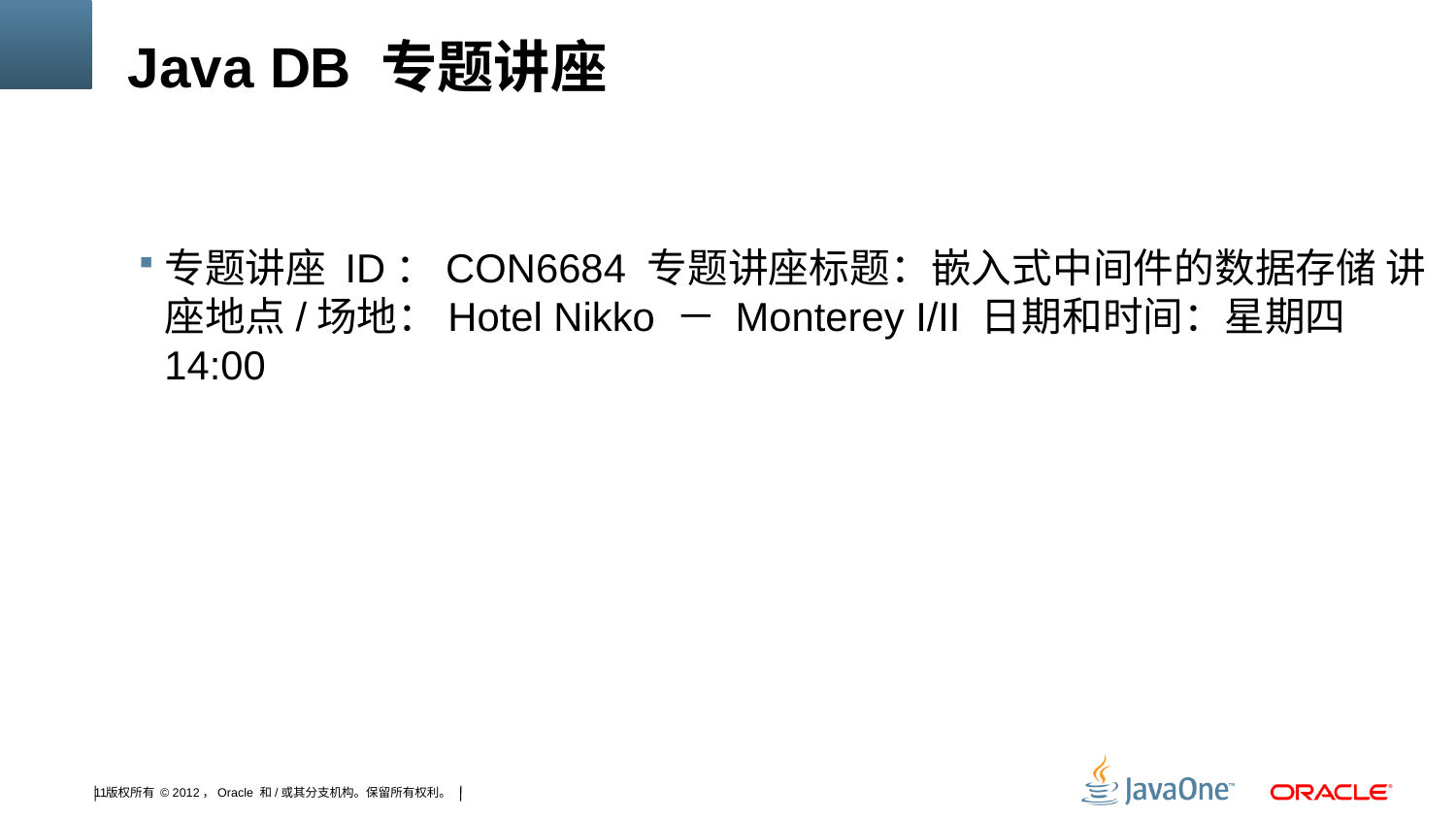

# Java DB 专题讲座

专题讲座 ID：CON6684 专题讲座标题：嵌入式中间件的数据存储 讲座地点/场地：Hotel Nikko － Monterey I/II 日期和时间：星期四 14:00